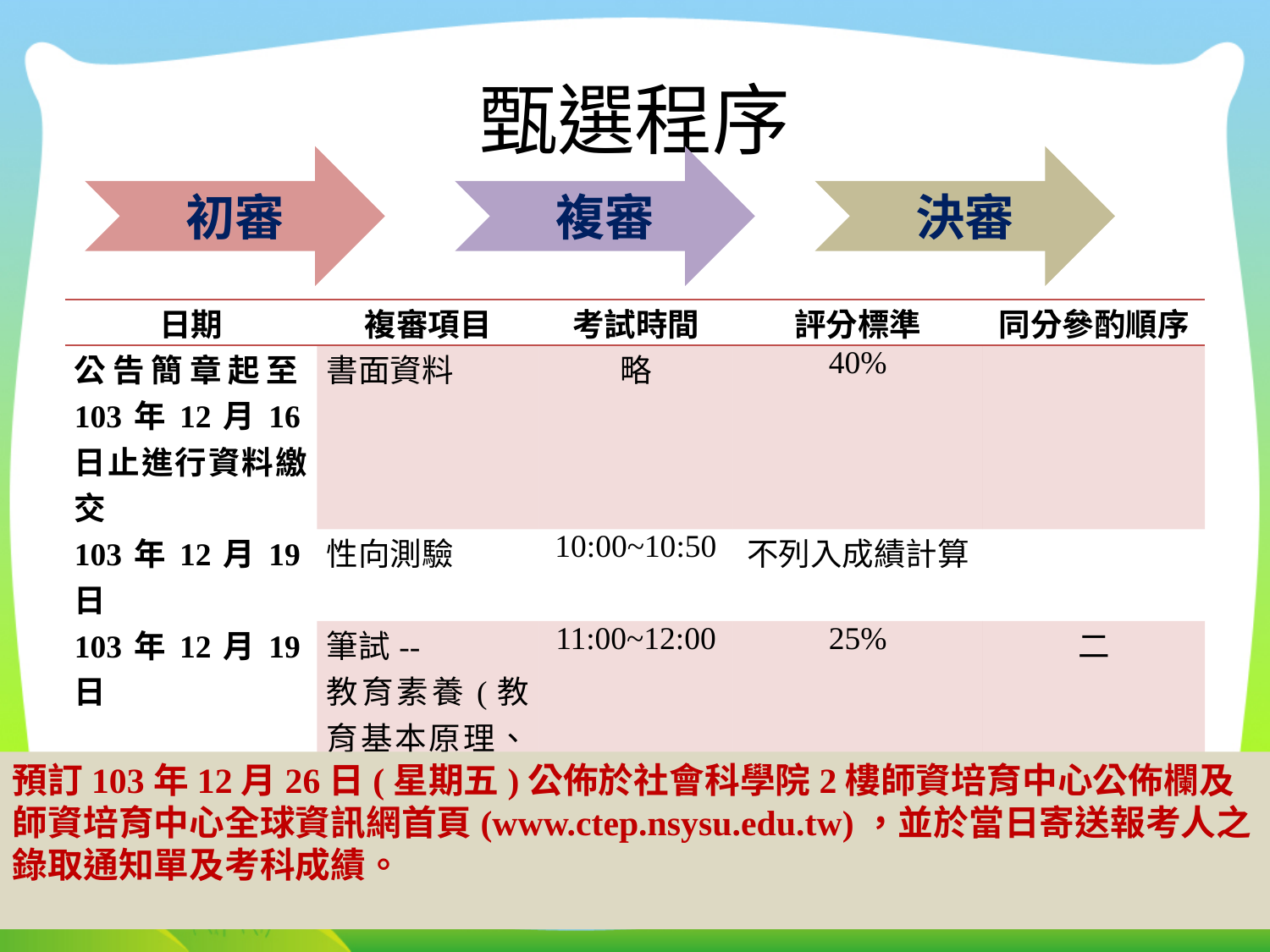

# 甄選程序
初審
複審
決審
| 日期 | 複審項目 | 考試時間 | 評分標準 | 同分參酌順序 |
| --- | --- | --- | --- | --- |
| 公告簡章起至103年12月16日止進行資料繳交 | 書面資料 | 略 | 40% |  |
| 103年12月19日 | 性向測驗 | 10:00~10:50 | 不列入成績計算 |  |
| 103年12月19日 | 筆試-- 教育素養(教育基本原理、教育時事) | 11:00~12:00 | 25% | 二 |
| 103年12月19日 | 面試 | 14:00~16:00 | 35% | 一 |
預訂103年12月26日(星期五)公佈於社會科學院2樓師資培育中心公佈欄及師資培育中心全球資訊網首頁(www.ctep.nsysu.edu.tw)，並於當日寄送報考人之錄取通知單及考科成績。